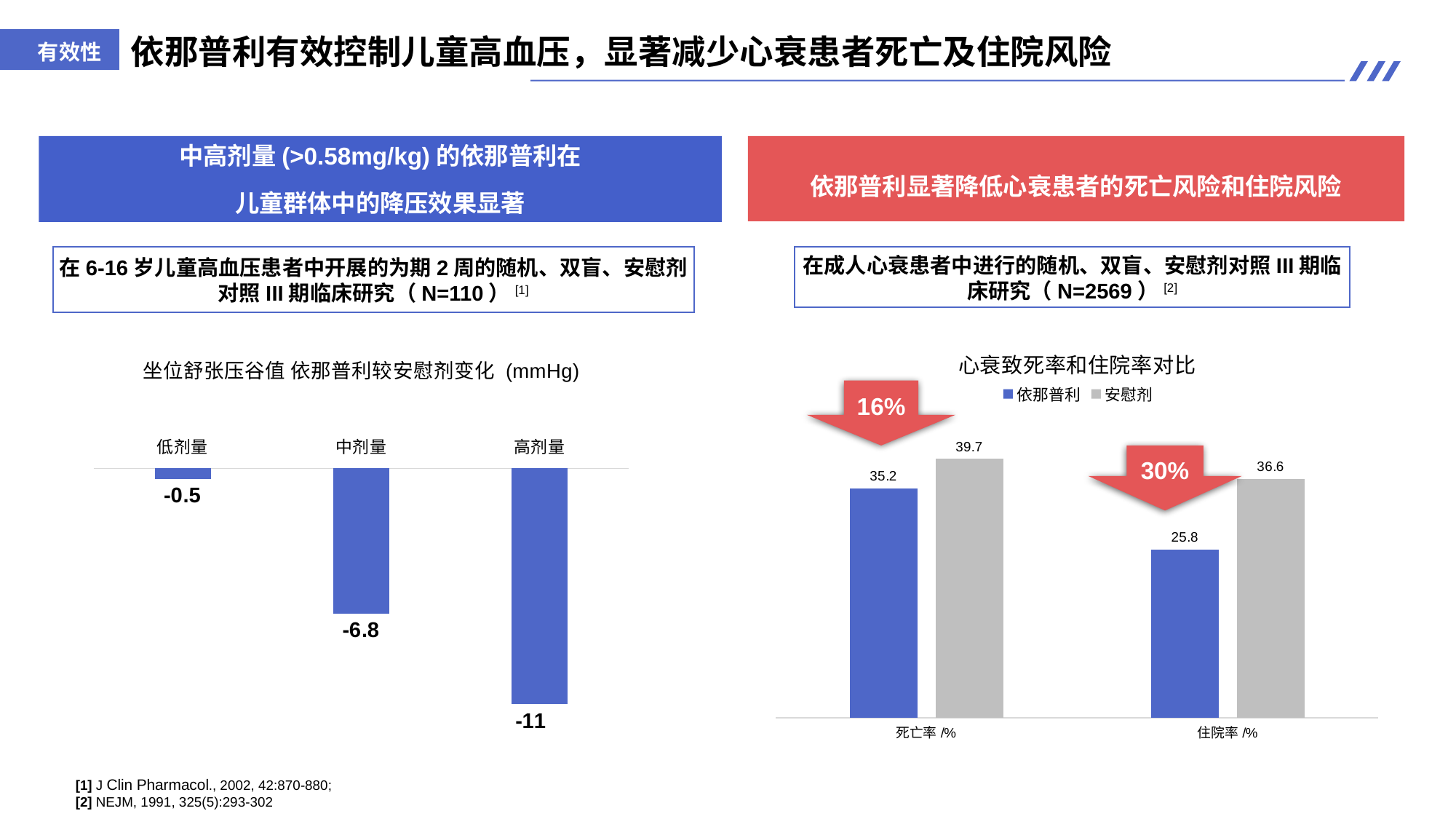

有效性
依那普利有效控制儿童高血压，显著减少心衰患者死亡及住院风险

依那普利显著降低心衰患者的死亡风险和住院风险
中高剂量(>0.58mg/kg)的依那普利在
儿童群体中的降压效果显著
在6-16岁儿童高血压患者中开展的为期2周的随机、双盲、安慰剂对照III期临床研究（N=110）[1]
在成人心衰患者中进行的随机、双盲、安慰剂对照III期临床研究（N=2569）[2]

### Chart: 心衰致死率和住院率对比

| Category | 依那普利 | 安慰剂 |
|---|---|---|
| 死亡率/% | 35.2 | 39.7 |
| 住院率/% | 25.8 | 36.6 |

### Chart: 坐位舒张压谷值 依那普利较安慰剂变化 (mmHg)

| Category |  |
|---|---|
| 低剂量 | -0.5 |
| 中剂量 | -6.8 |
| 高剂量 | -11.0 |
16%
30%
[1] J Clin Pharmacol., 2002, 42:870-880;
[2] NEJM, 1991, 325(5):293-302